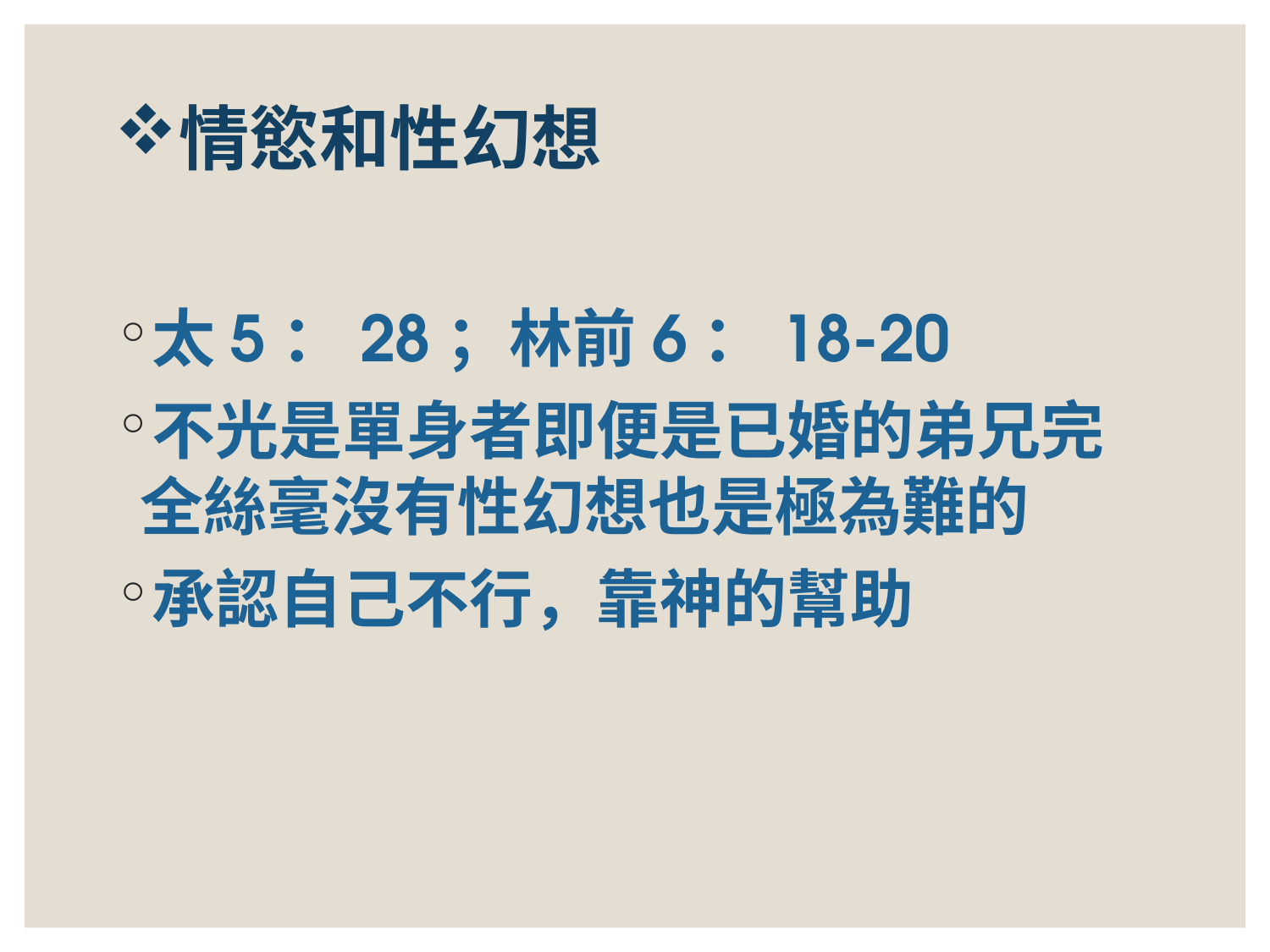

# 情慾和性幻想
太5：28；林前6：18-20
不光是單身者即便是已婚的弟兄完全絲毫沒有性幻想也是極為難的
承認自己不行，靠神的幫助